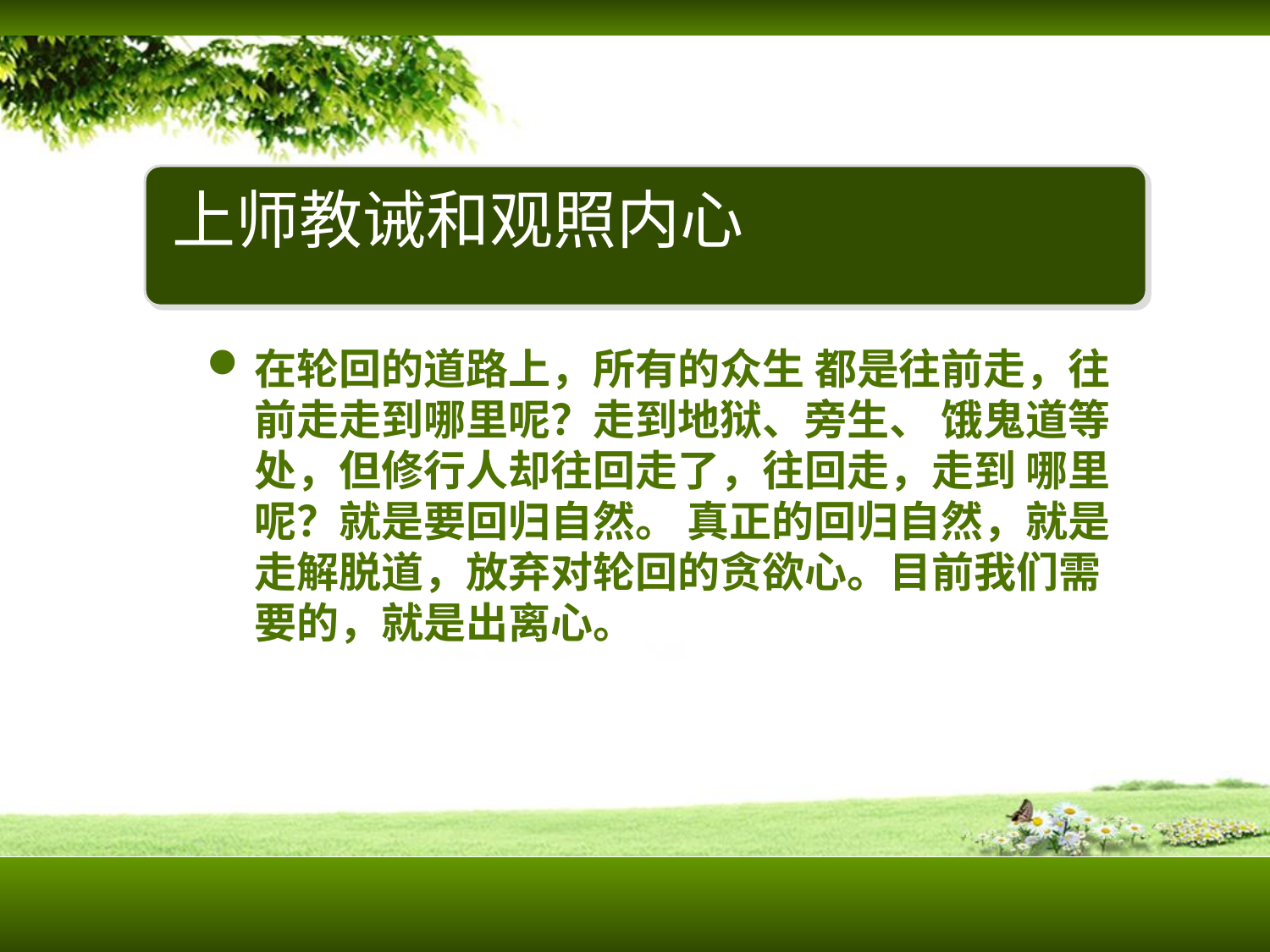

上师教诫和观照内心
在轮回的道路上，所有的众生 都是往前走，往前走走到哪里呢？走到地狱、旁生、 饿鬼道等处，但修行人却往回走了，往回走，走到 哪里呢？就是要回归自然。 真正的回归自然，就是走解脱道，放弃对轮回的贪欲心。目前我们需要的，就是出离心。